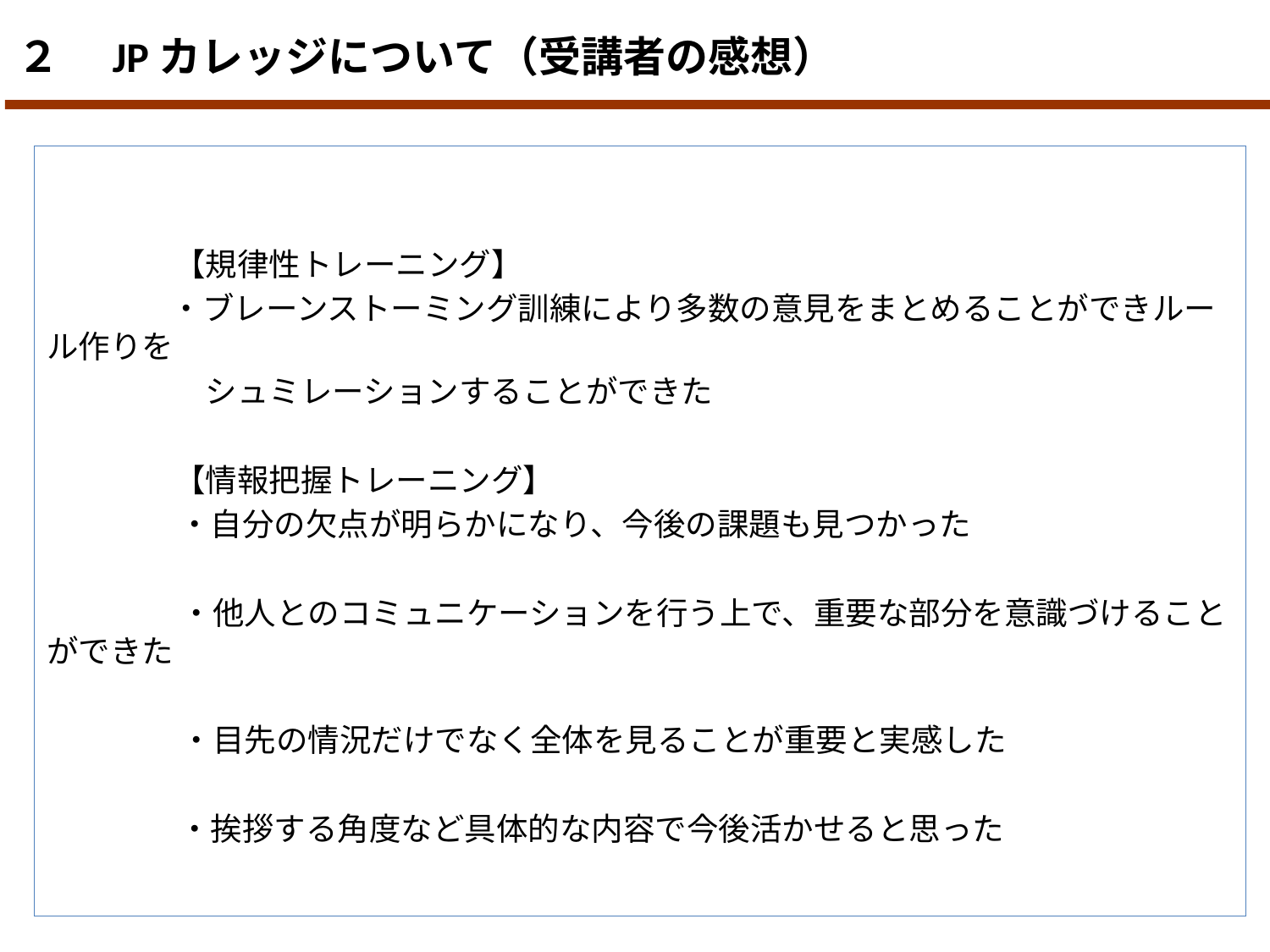

# ２　JPカレッジについて（受講者の感想）

　　　　【規律性トレーニング】
　　    　・ブレーンストーミング訓練により多数の意見をまとめることができルール作りを
　　　　　シュミレーションすることができた

　　　　【情報把握トレーニング】
    　　　・自分の欠点が明らかになり、今後の課題も見つかった

　　　　 ・他人とのコミュニケーションを行う上で、重要な部分を意識づけることができた

　 　　　・目先の情況だけでなく全体を見ることが重要と実感した

    　　　・挨拶する角度など具体的な内容で今後活かせると思った